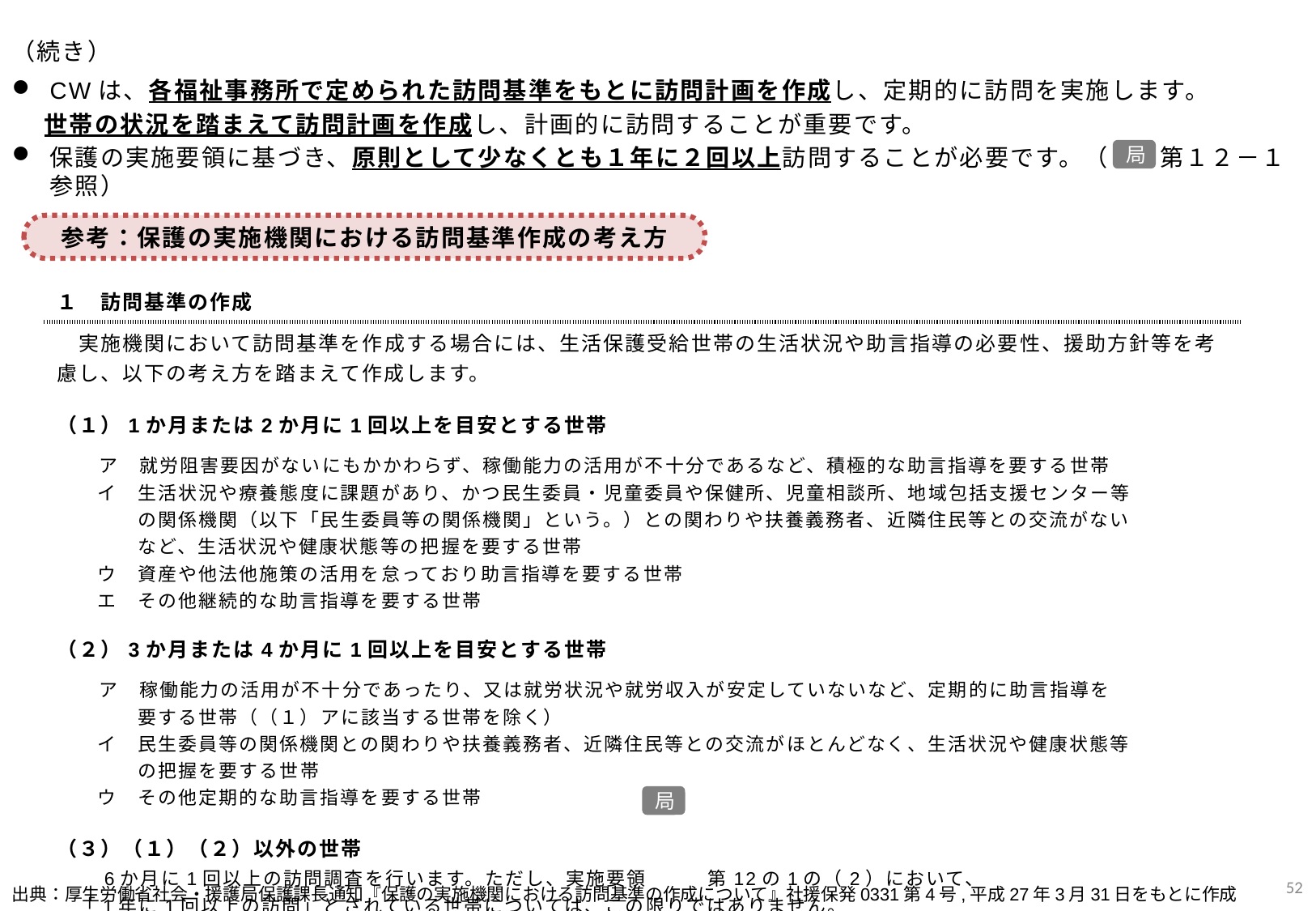

（続き）
CWは、各福祉事務所で定められた訪問基準をもとに訪問計画を作成し、定期的に訪問を実施します。
　 世帯の状況を踏まえて訪問計画を作成し、計画的に訪問することが重要です。
保護の実施要領に基づき、原則として少なくとも１年に２回以上訪問することが必要です。（　　第１２－１参照）
局
参考：保護の実施機関における訪問基準作成の考え方
| １　訪問基準の作成 |
| --- |
| 実施機関において訪問基準を作成する場合には、生活保護受給世帯の生活状況や助言指導の必要性、援助方針等を考慮し、以下の考え方を踏まえて作成します。 （１）1か月または2か月に1回以上を目安とする世帯 　　ア　就労阻害要因がないにもかかわらず、稼働能力の活用が不十分であるなど、積極的な助言指導を要する世帯 　　イ　生活状況や療養態度に課題があり、かつ民生委員・児童委員や保健所、児童相談所、地域包括支援センター等 　　　　の関係機関（以下「民生委員等の関係機関」という。）との関わりや扶養義務者、近隣住民等との交流がない 　　　　など、生活状況や健康状態等の把握を要する世帯 　　ウ　資産や他法他施策の活用を怠っており助言指導を要する世帯 　　エ　その他継続的な助言指導を要する世帯 （２）3か月または4か月に1回以上を目安とする世帯 　　ア　稼働能力の活用が不十分であったり、又は就労状況や就労収入が安定していないなど、定期的に助言指導を 　　　　要する世帯（（１）アに該当する世帯を除く） 　　イ　民生委員等の関係機関との関わりや扶養義務者、近隣住民等との交流がほとんどなく、生活状況や健康状態等 　　　　の把握を要する世帯 　　ウ　その他定期的な助言指導を要する世帯 （３）（１）（２）以外の世帯 　　6か月に1回以上の訪問調査を行います。ただし、実施要領　　　第12の1の（2）において、 　「1年に1回以上の訪問」とされている世帯については、この限りではありません。 |
局
52
出典：厚生労働省社会・援護局保護課長通知『保護の実施機関における訪問基準の作成について』社援保発0331第4号,平成27年3月31日をもとに作成